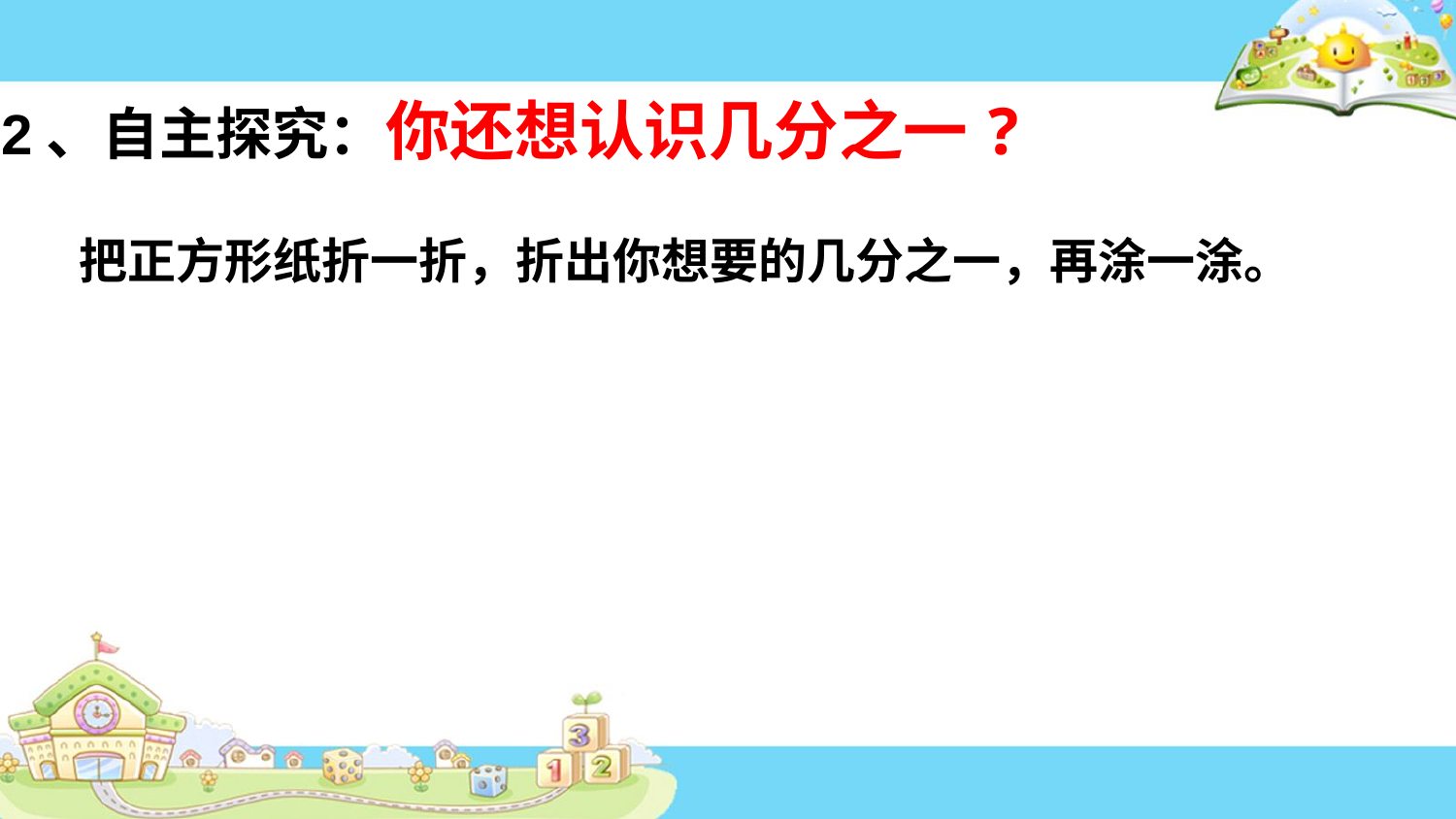

2、自主探究：你还想认识几分之一?

 把正方形纸折一折，折出你想要的几分之一，再涂一涂。